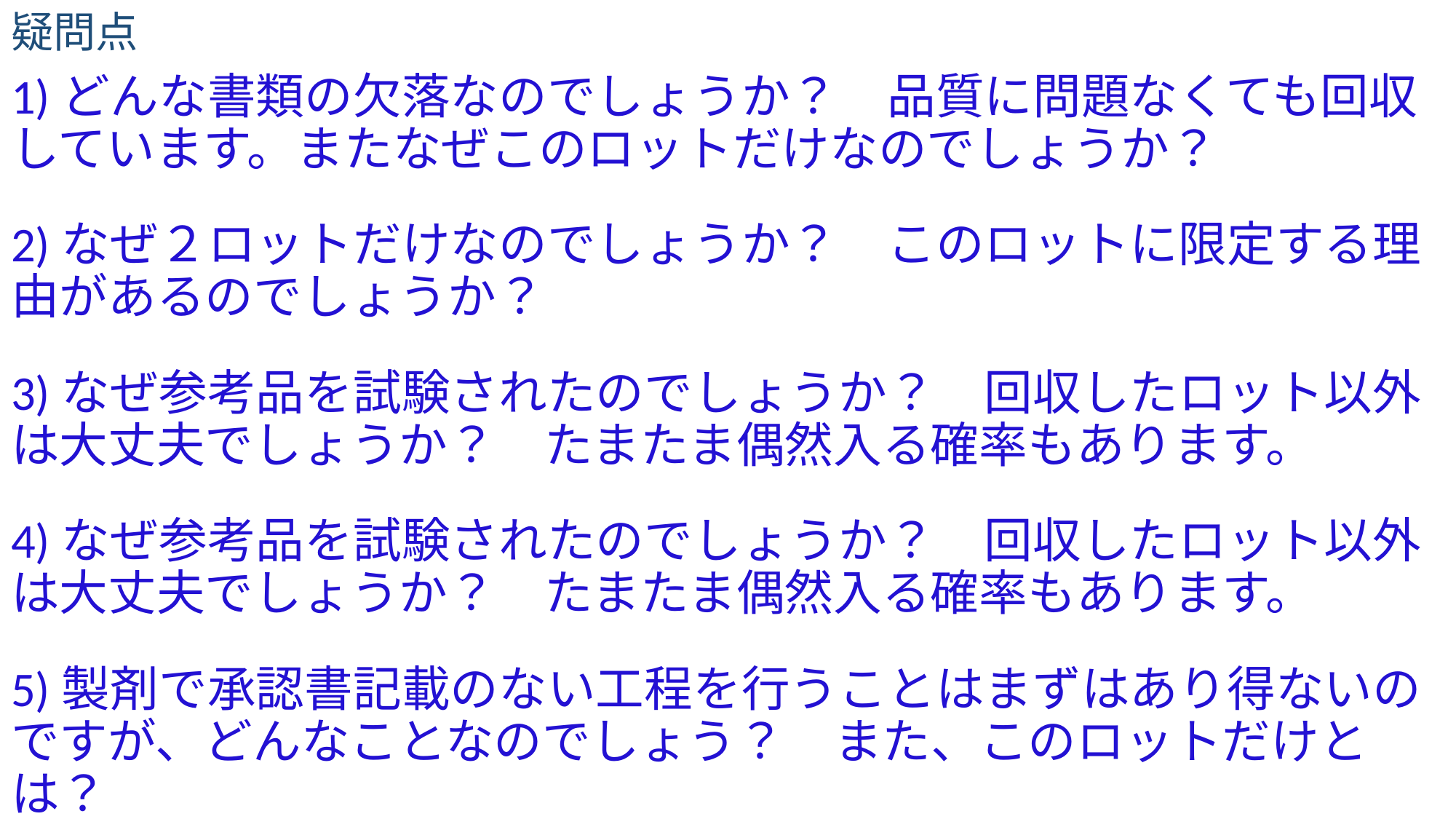

#
疑問点
1)どんな書類の欠落なのでしょうか？　品質に問題なくても回収しています。またなぜこのロットだけなのでしょうか？

2)なぜ２ロットだけなのでしょうか？　このロットに限定する理由があるのでしょうか？

3)なぜ参考品を試験されたのでしょうか？　回収したロット以外は大丈夫でしょうか？　たまたま偶然入る確率もあります。

4)なぜ参考品を試験されたのでしょうか？　回収したロット以外は大丈夫でしょうか？　たまたま偶然入る確率もあります。

5)製剤で承認書記載のない工程を行うことはまずはあり得ないのですが、どんなことなのでしょう？　また、このロットだけとは？